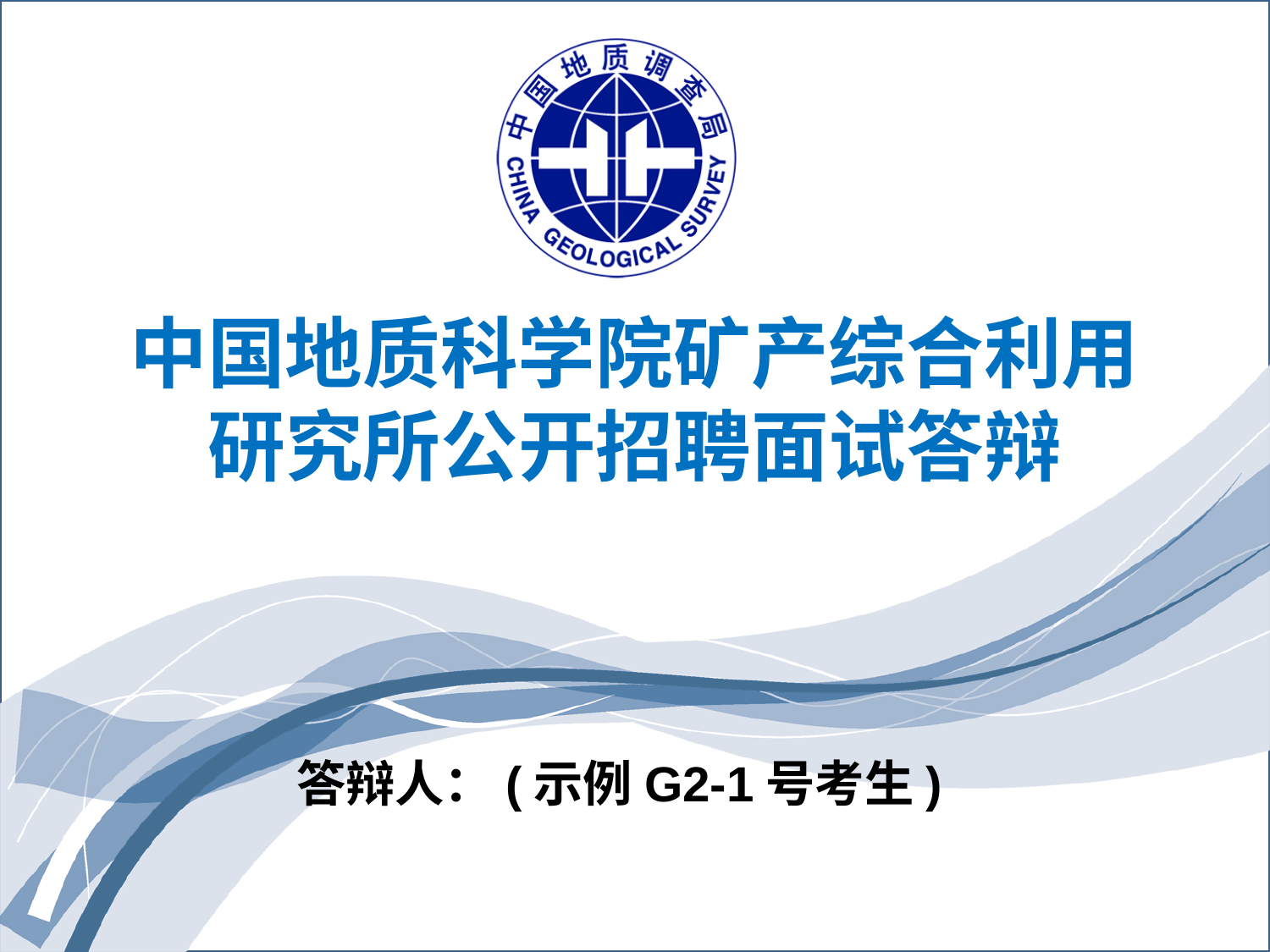

# 中国地质科学院矿产综合利用研究所公开招聘面试答辩
答辩人：(示例G2-1号考生)